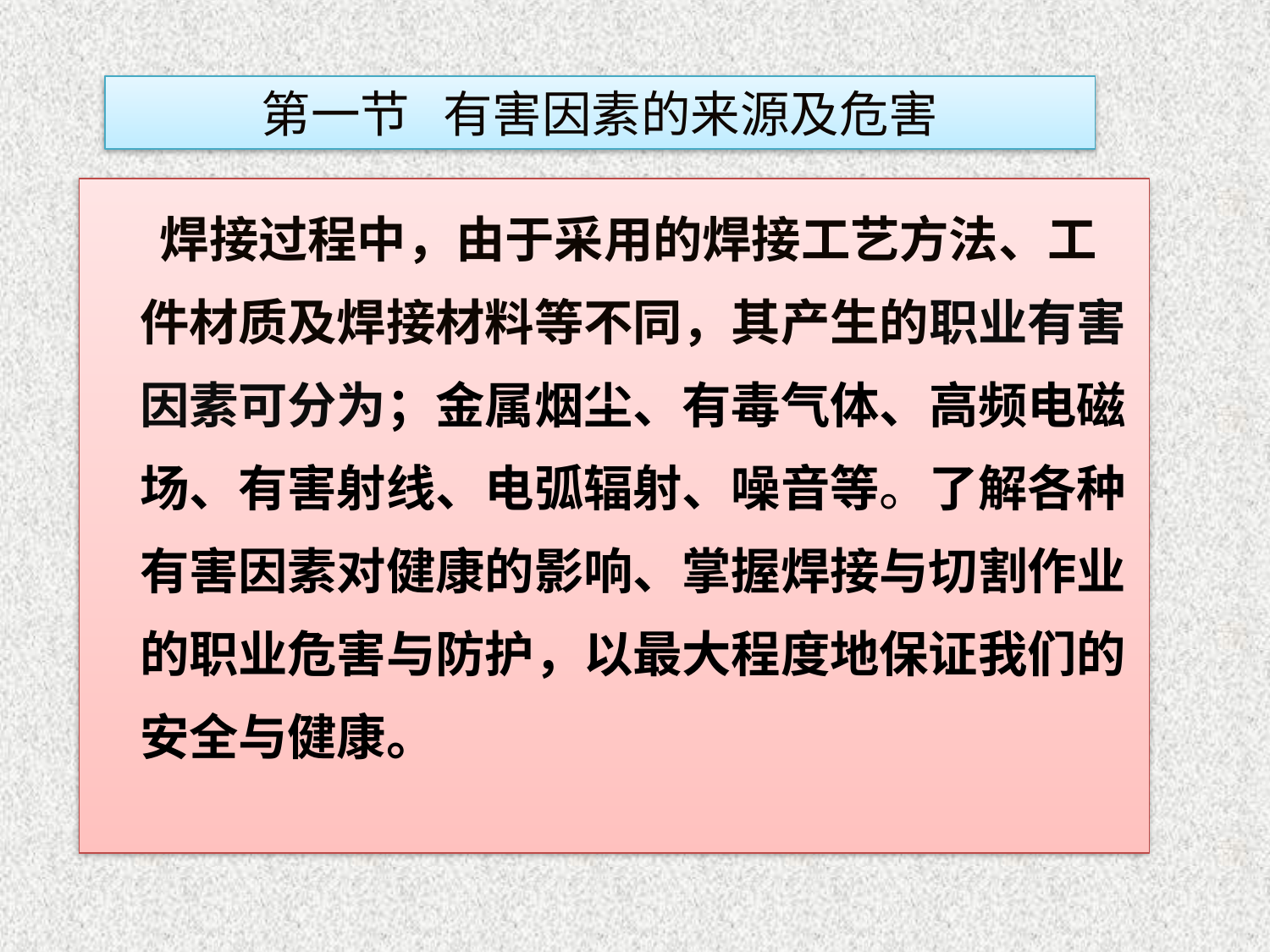

# 第一节   有害因素的来源及危害
     焊接过程中，由于采用的焊接工艺方法、工件材质及焊接材料等不同，其产生的职业有害因素可分为；金属烟尘、有毒气体、高频电磁场、有害射线、电弧辐射、噪音等。了解各种有害因素对健康的影响、掌握焊接与切割作业的职业危害与防护，以最大程度地保证我们的安全与健康。